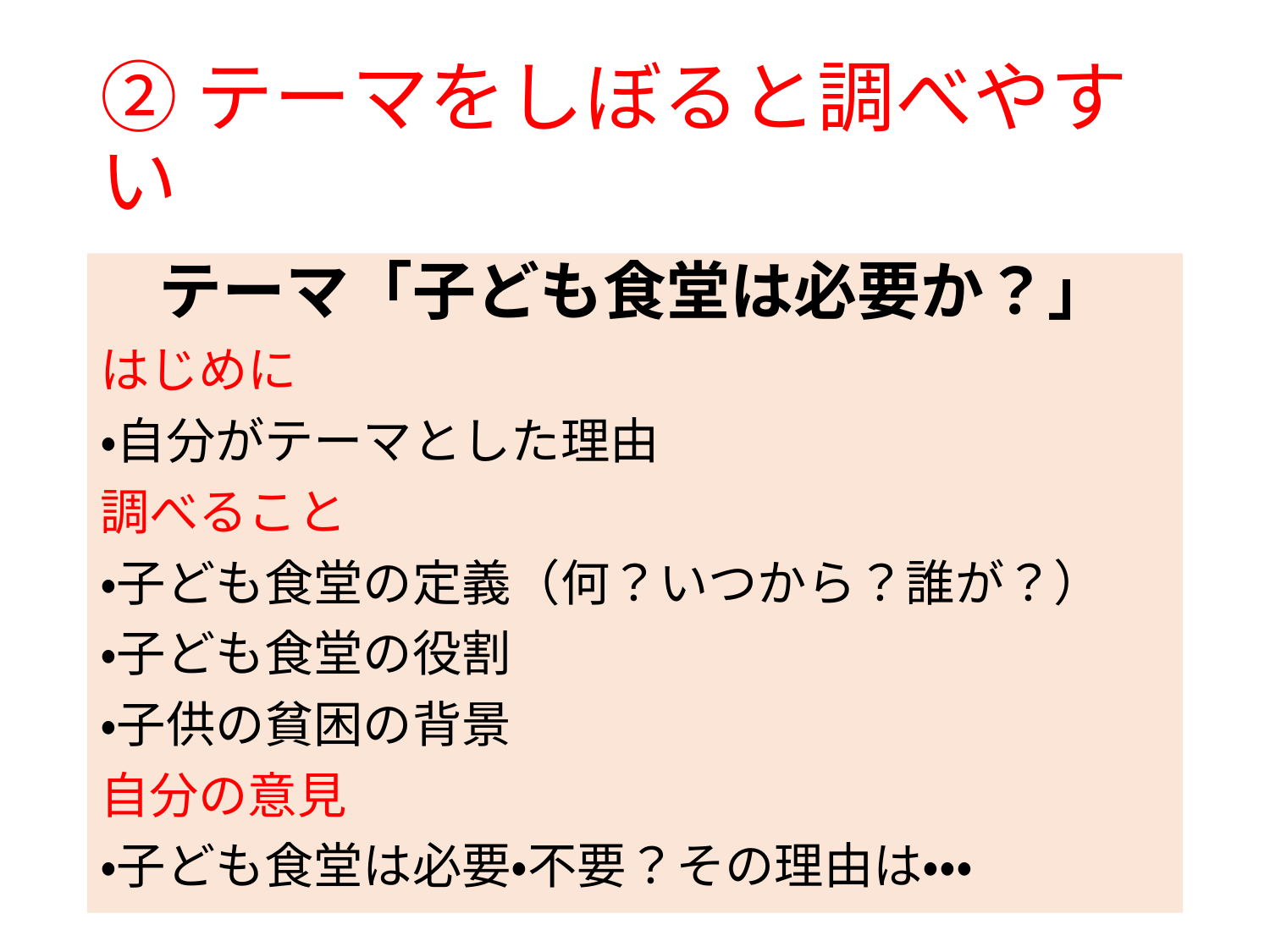

# ②テーマをしぼると調べやすい
テーマ「子ども食堂は必要か？」
はじめに
・自分がテーマとした理由
調べること
・子ども食堂の定義（何？いつから？誰が？）
・子ども食堂の役割
・子供の貧困の背景
自分の意見
・子ども食堂は必要・不要？その理由は・・・